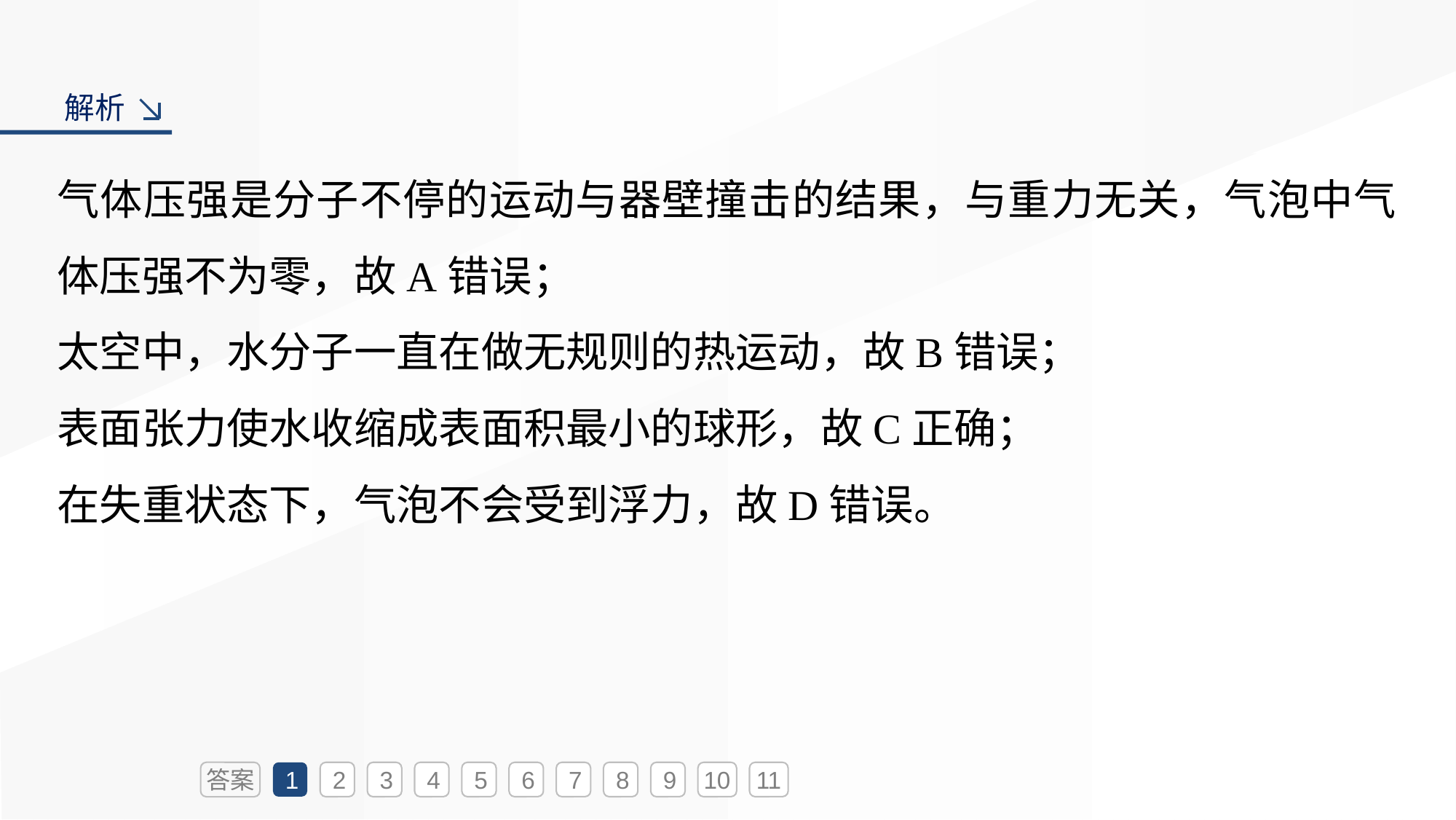

解析

气体压强是分子不停的运动与器壁撞击的结果，与重力无关，气泡中气体压强不为零，故A错误；
太空中，水分子一直在做无规则的热运动，故B错误；
表面张力使水收缩成表面积最小的球形，故C正确；
在失重状态下，气泡不会受到浮力，故D错误。
答案
1
2
3
4
5
6
7
8
9
10
11